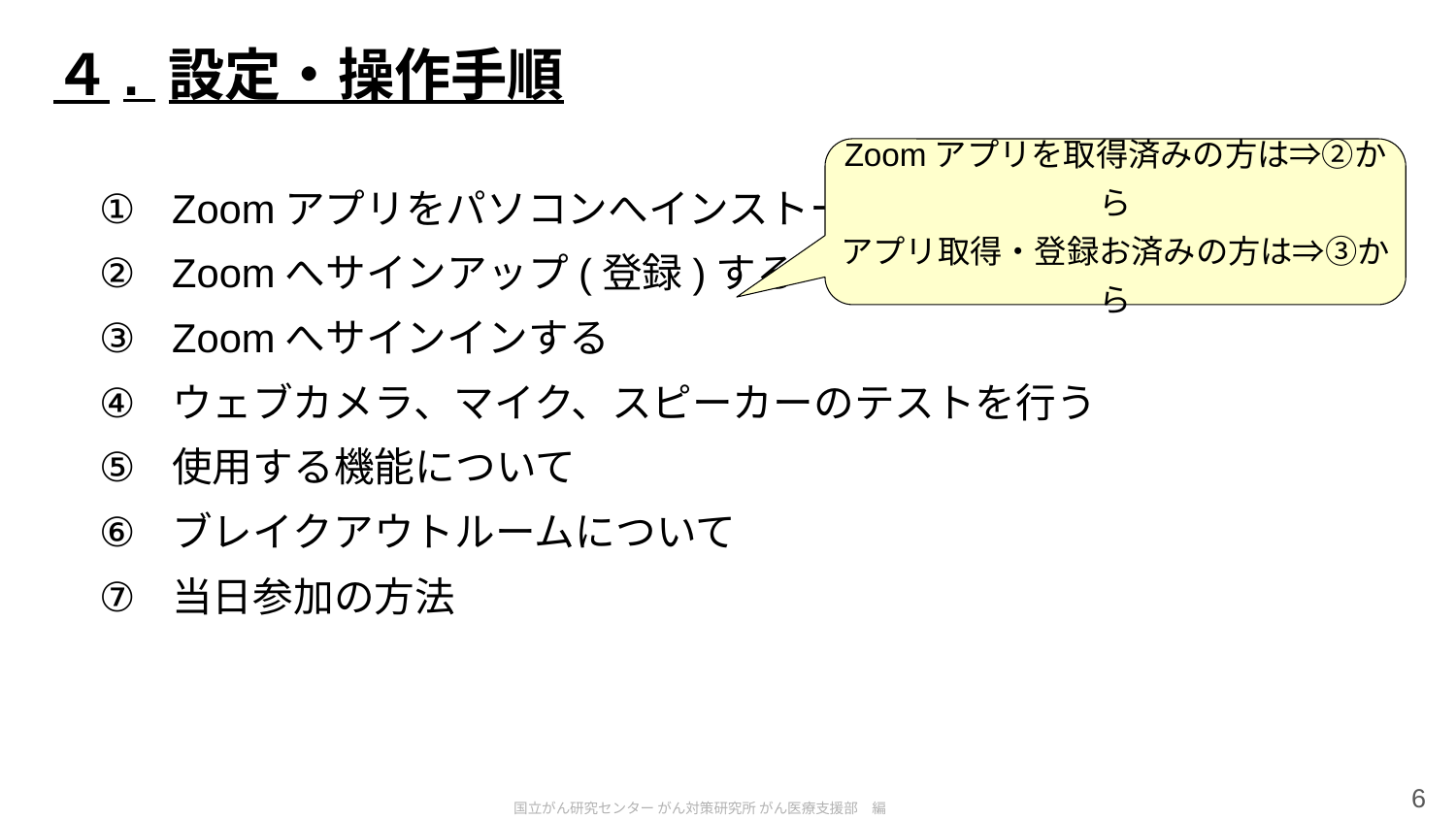

４. 設定・操作手順
Zoomアプリを取得済みの方は⇒②から
アプリ取得・登録お済みの方は⇒③から
Zoomアプリをパソコンへインストールする
Zoomへサインアップ(登録)する
Zoomへサインインする
ウェブカメラ、マイク、スピーカーのテストを行う
使用する機能について
ブレイクアウトルームについて
当日参加の方法

6
国立がん研究センター がん対策研究所 がん医療支援部　編